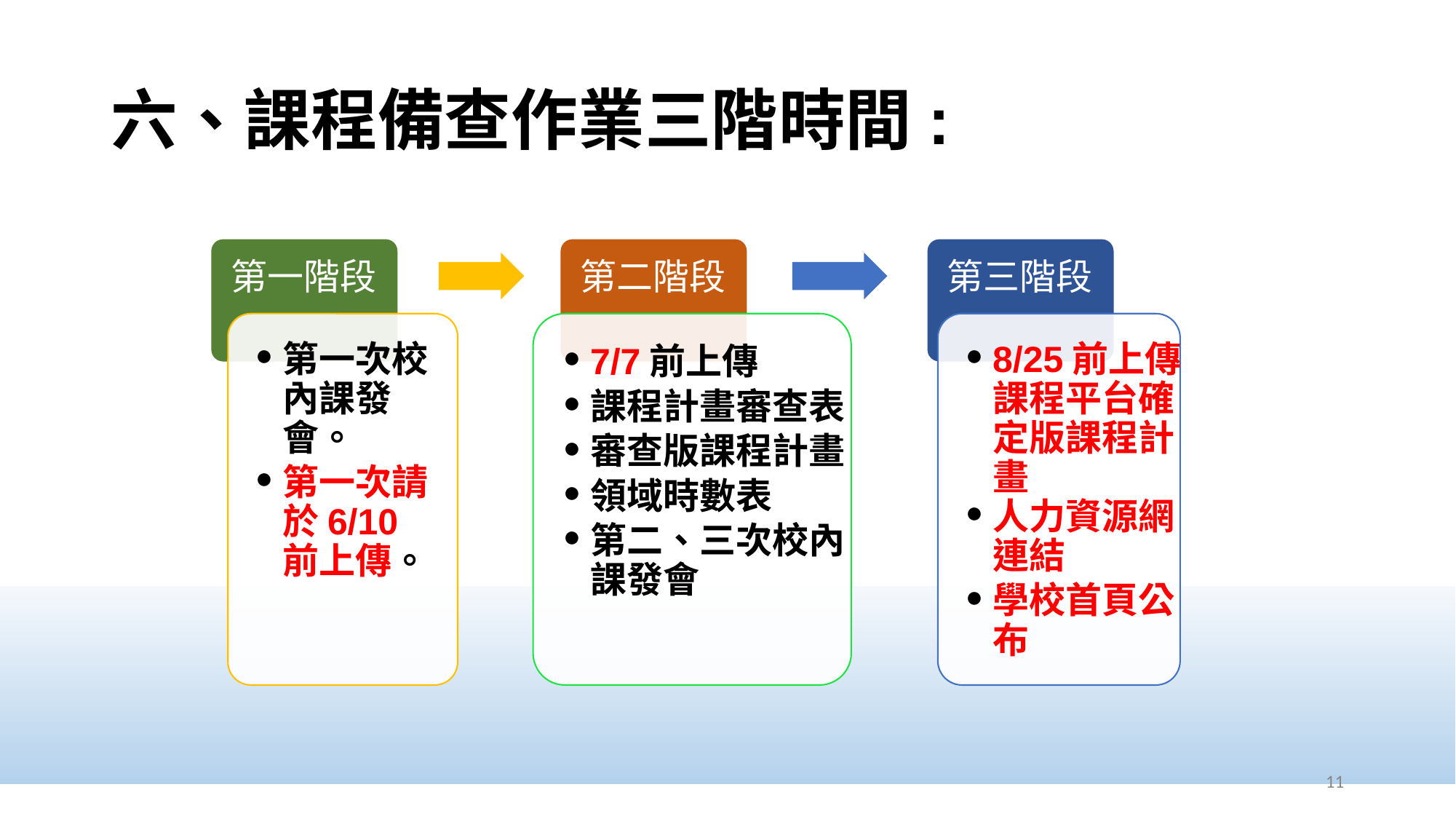

# 六、課程備查作業三階時間:

第一階段

第二階段

第三階段

第一次校內課發會。
第一次請於6/10前上傳。
8/25前上傳課程平台確定版課程計畫
人力資源網連結
學校首頁公布
7/7前上傳
課程計畫審查表
審查版課程計畫
領域時數表
第二、三次校內課發會

11